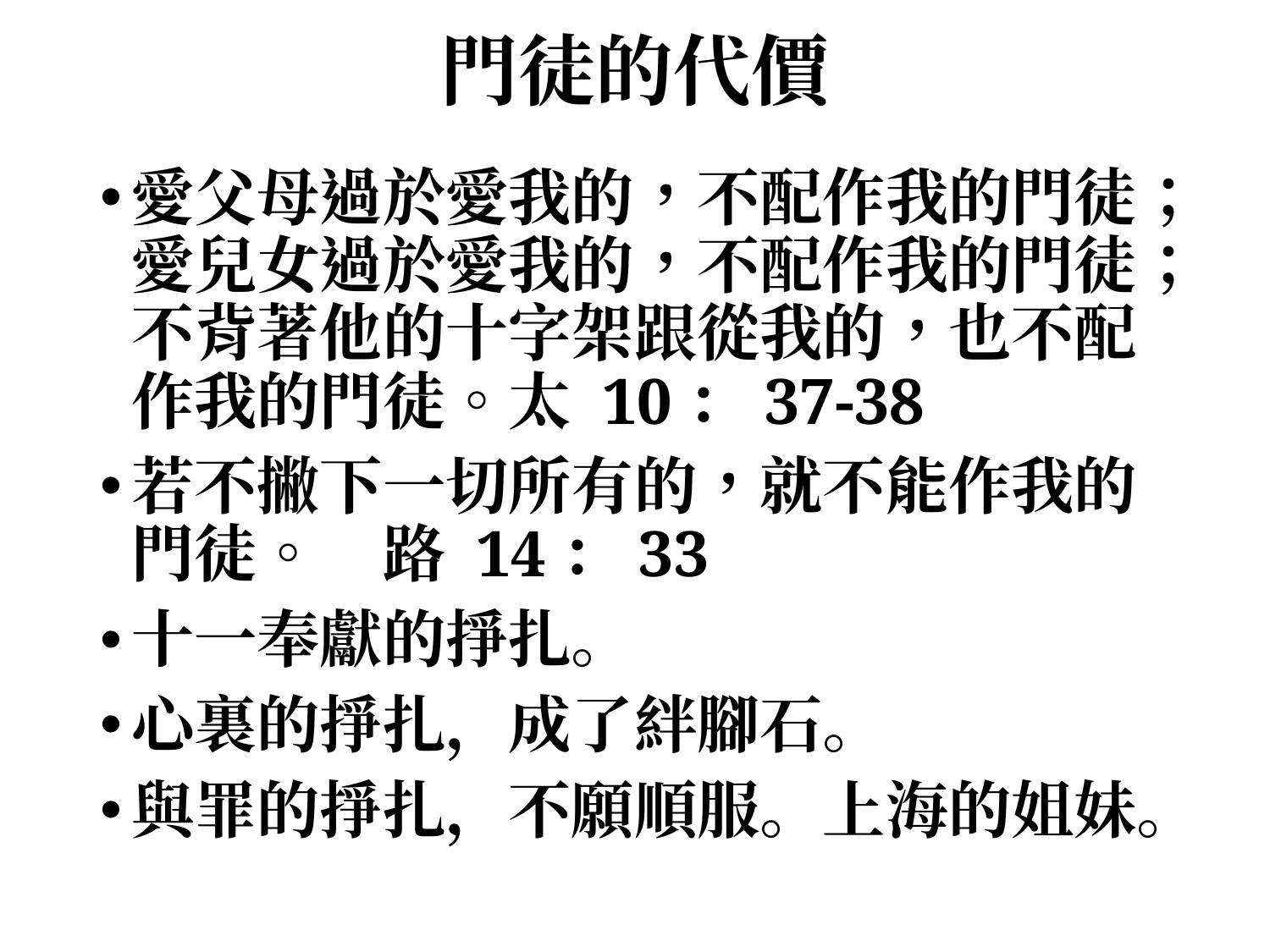

# 門徒的代價
愛父母過於愛我的，不配作我的門徒；愛兒女過於愛我的，不配作我的門徒；不背著他的十字架跟從我的，也不配作我的門徒。	太 10：37-38
若不撇下一切所有的，就不能作我的門徒。			路 14：33
十一奉獻的掙扎。
心裏的掙扎，成了絆腳石。
與罪的掙扎，不願順服。上海的姐妹。